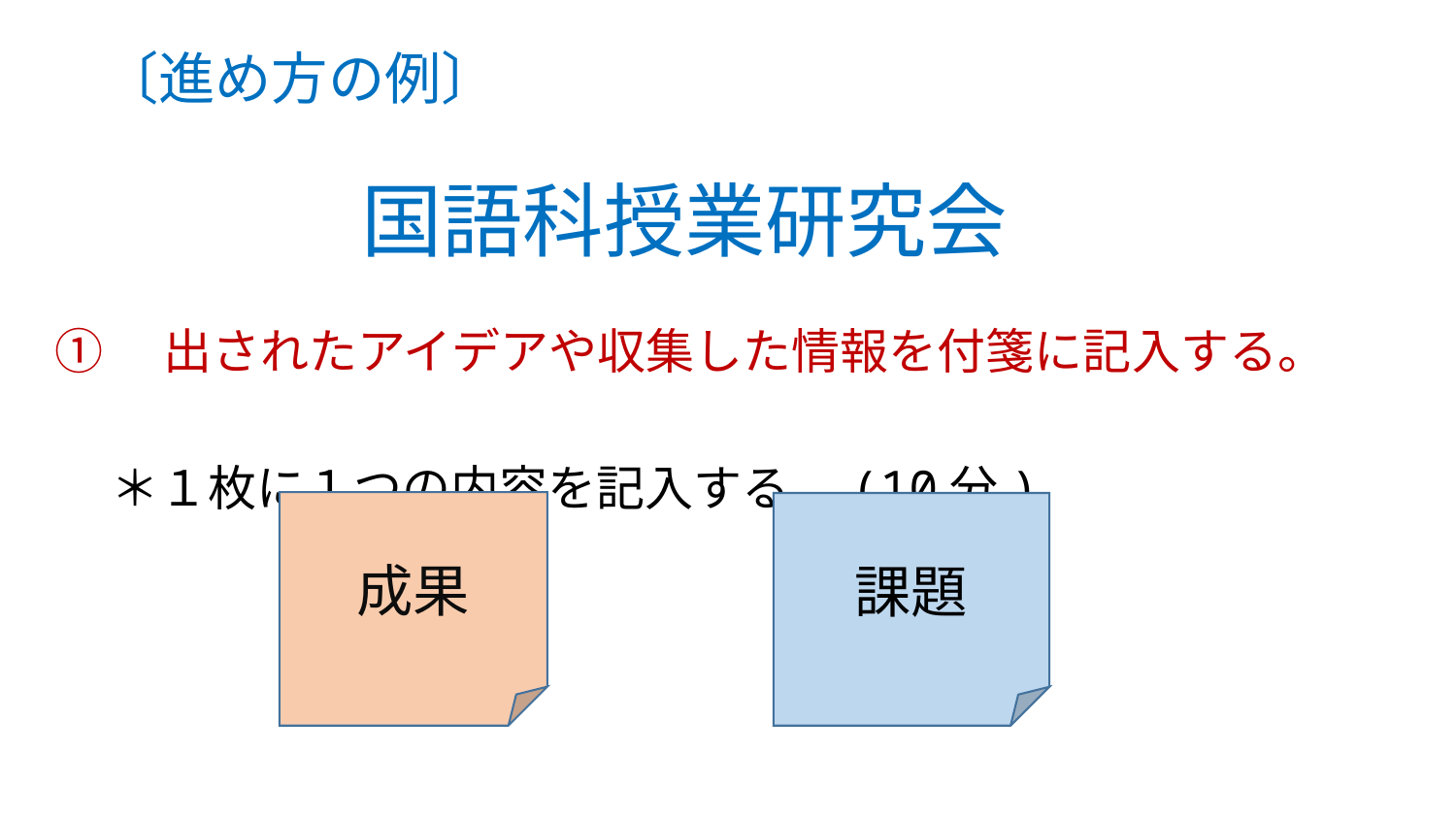

# 〔進め方の例〕 　　　　国語科授業研究会
①　出されたアイデアや収集した情報を付箋に記入する。
　＊１枚に１つの内容を記入する。(10分)
成果
課題